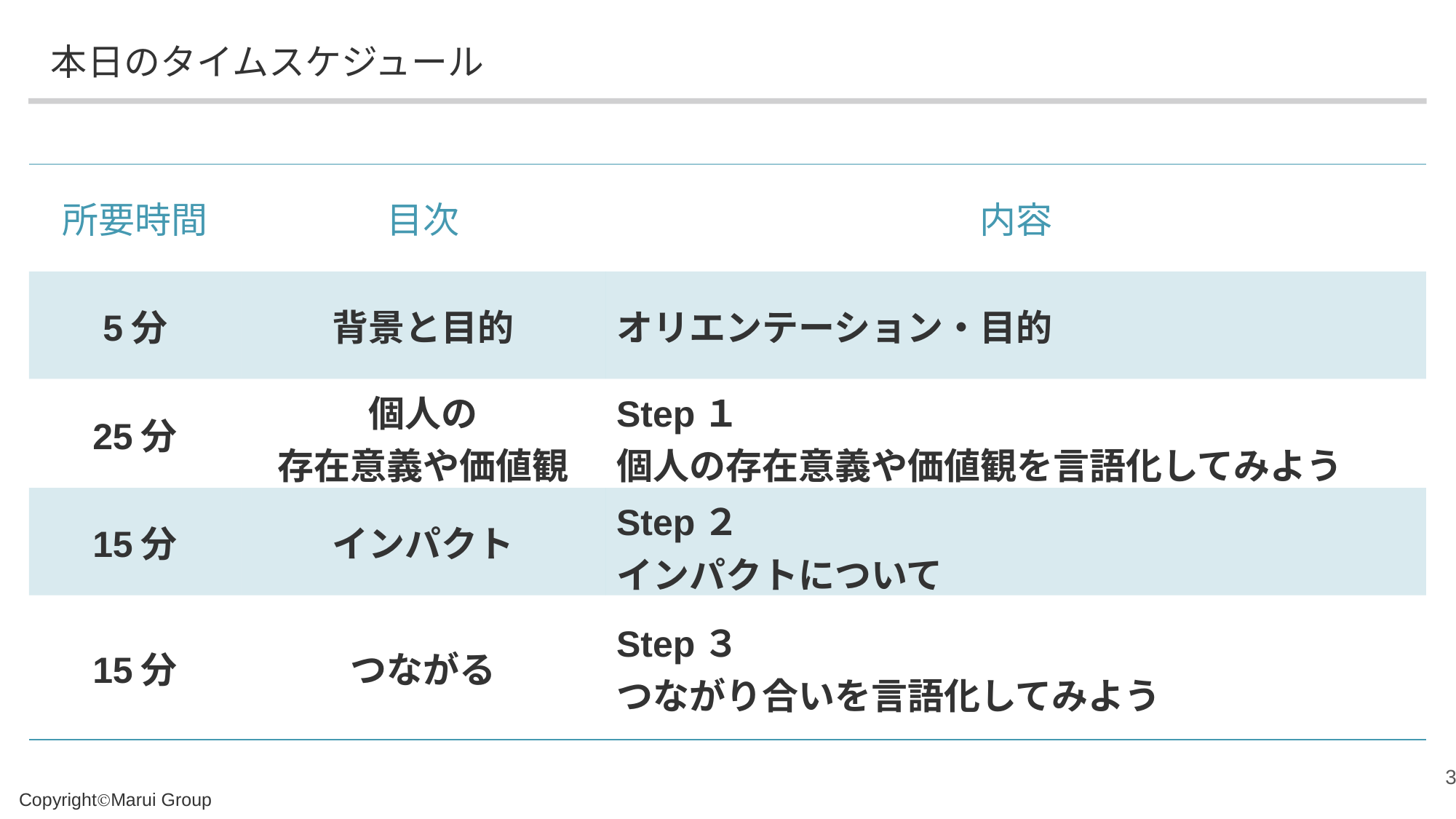

本日のタイムスケジュール
| 所要時間 | 目次 | 内容 |
| --- | --- | --- |
| 5分 | 背景と目的 | オリエンテーション・目的 |
| 25分 | 個人の 存在意義や価値観 | Step１ 個人の存在意義や価値観を言語化してみよう |
| 15分 | インパクト | Step２ インパクトについて |
| 15分 | つながる | Step３ つながり合いを言語化してみよう |
CopyrightⒸMarui Group